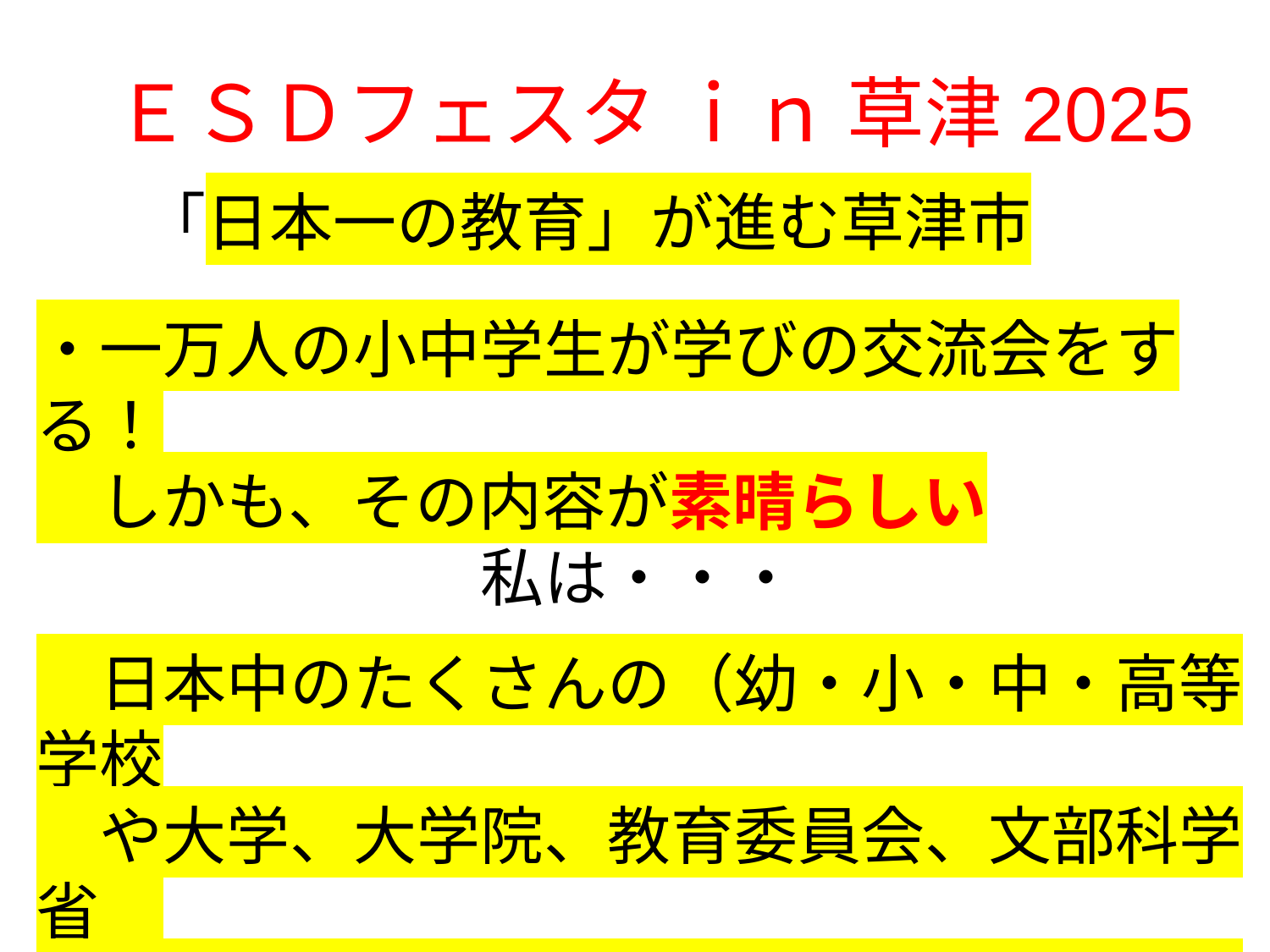

ＥＳＤフェスタ ｉｎ 草津2025

　   「日本一の教育」が進む草津市

・一万人の小中学生が学びの交流会をする！
　しかも、その内容が素晴らしい
　　　　　　　私は・・・

　日本中のたくさんの（幼・小・中・高等学校
　や大学、大学院、教育委員会、文部科学省
　環境省など）方々や国際連合・ユネスコの
　方々などと話してきた中で感じたことです。